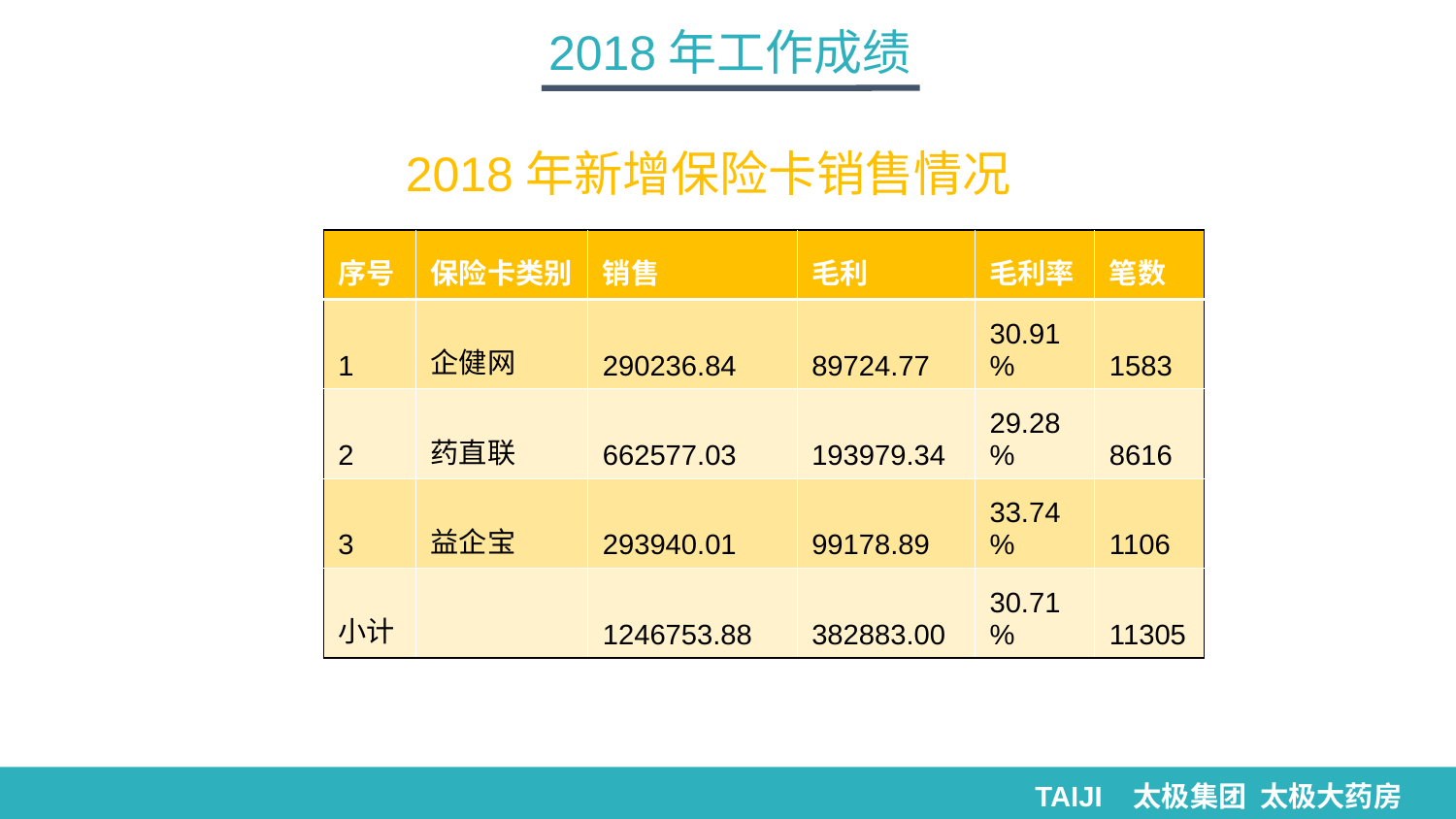

2018年工作成绩

2018年新增保险卡销售情况
| 序号 | 保险卡类别 | 销售 | 毛利 | 毛利率 | 笔数 |
| --- | --- | --- | --- | --- | --- |
| 1 | 企健网 | 290236.84 | 89724.77 | 30.91% | 1583 |
| 2 | 药直联 | 662577.03 | 193979.34 | 29.28% | 8616 |
| 3 | 益企宝 | 293940.01 | 99178.89 | 33.74% | 1106 |
| 小计 |  | 1246753.88 | 382883.00 | 30.71% | 11305 |

TAIJI   太极集团  太极大药房